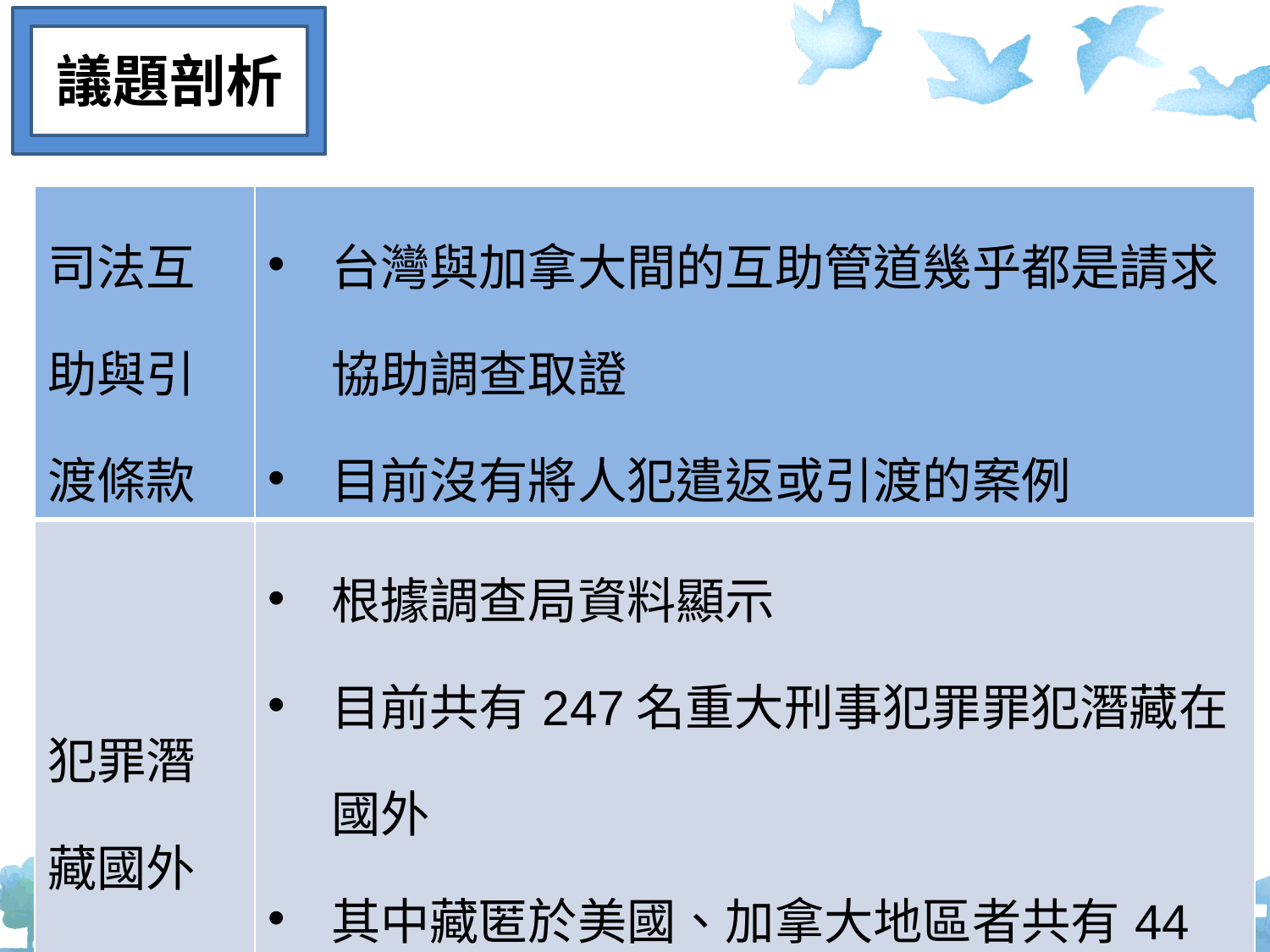

議題剖析
| 司法互助與引渡條款 | 台灣與加拿大間的互助管道幾乎都是請求協助調查取證 目前沒有將人犯遣返或引渡的案例 |
| --- | --- |
| 犯罪潛藏國外 | 根據調查局資料顯示 目前共有247名重大刑事犯罪罪犯潛藏在國外 其中藏匿於美國、加拿大地區者共有44人 |